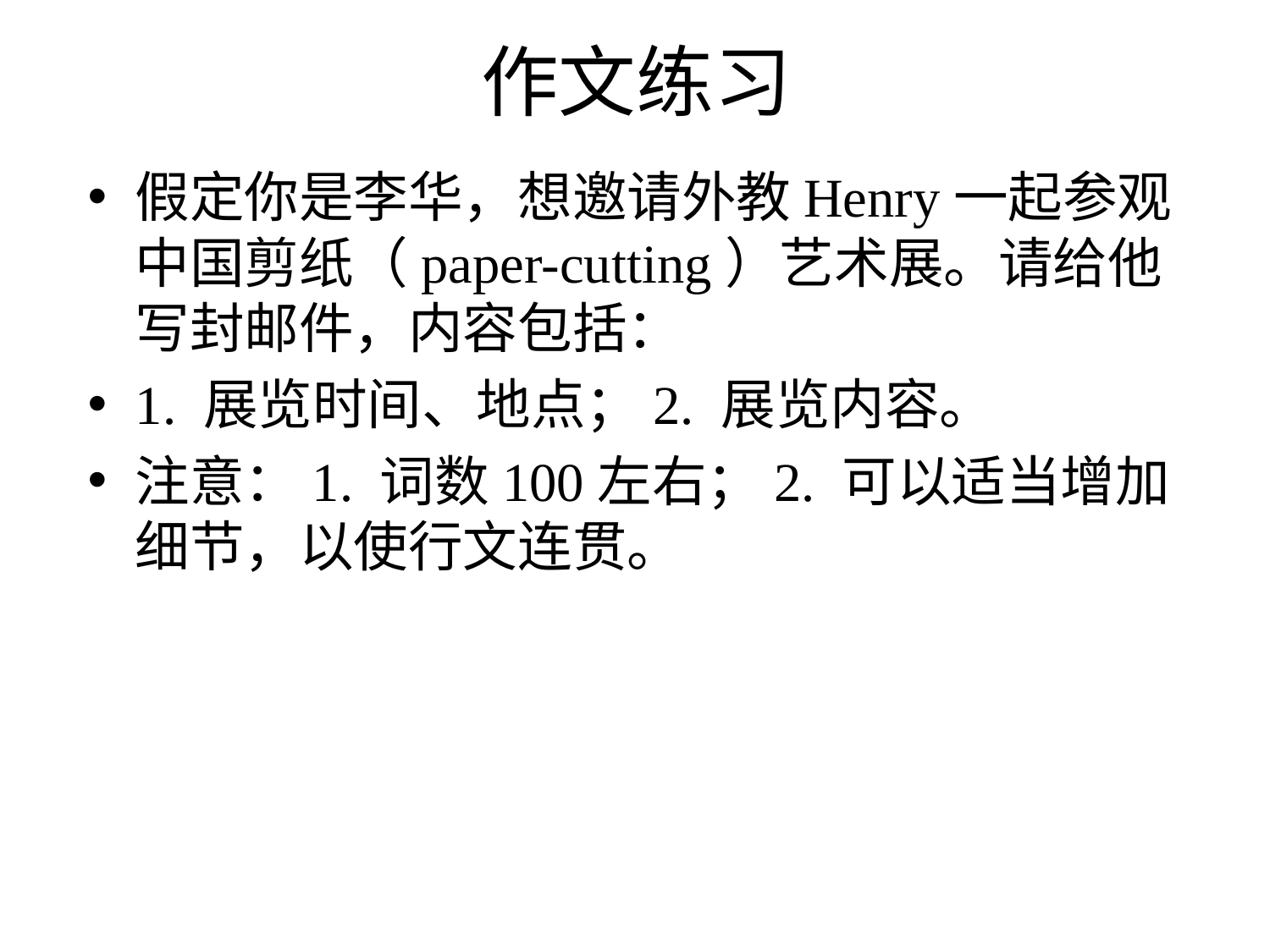

# 作文练习
假定你是李华，想邀请外教Henry一起参观中国剪纸（paper-cutting）艺术展。请给他写封邮件，内容包括：
1. 展览时间、地点；2. 展览内容。
注意：1. 词数100左右；2. 可以适当增加细节，以使行文连贯。